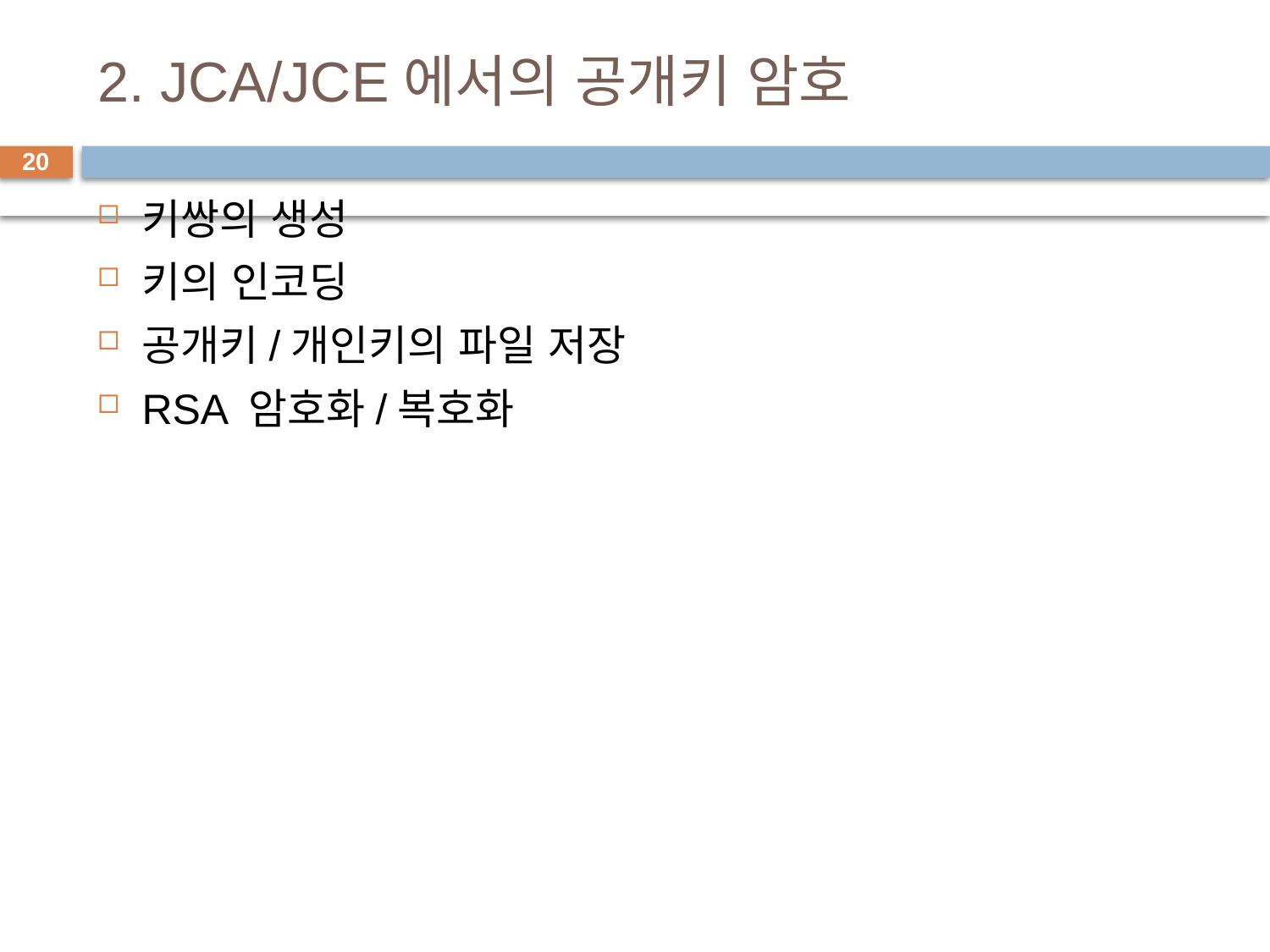

# 2. JCA/JCE에서의 공개키 암호
20
키쌍의 생성
키의 인코딩
공개키/개인키의 파일 저장
RSA 암호화/복호화